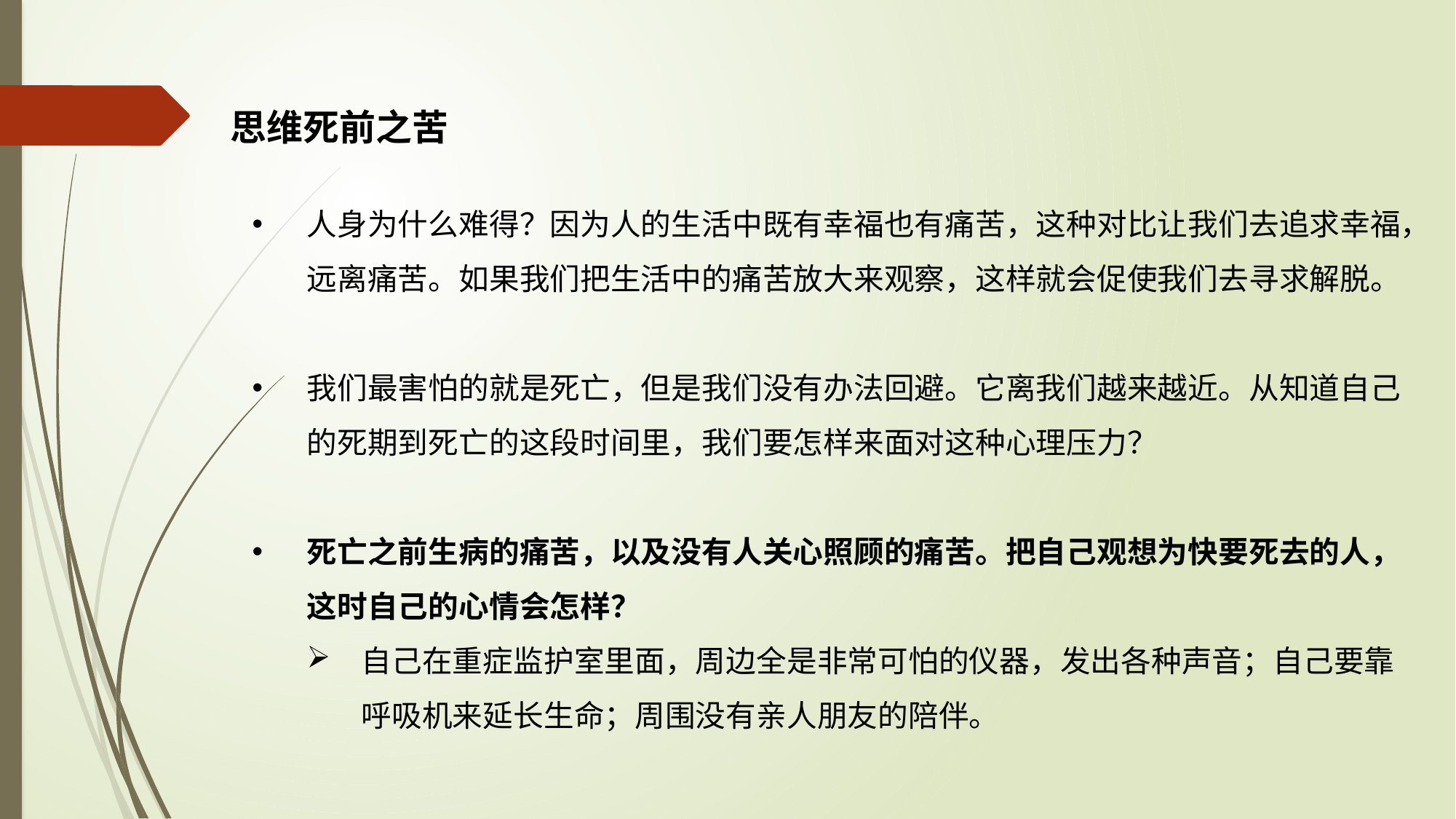

思维死前之苦
人身为什么难得？因为人的生活中既有幸福也有痛苦，这种对比让我们去追求幸福，远离痛苦。如果我们把生活中的痛苦放大来观察，这样就会促使我们去寻求解脱。

我们最害怕的就是死亡，但是我们没有办法回避。它离我们越来越近。从知道自己的死期到死亡的这段时间里，我们要怎样来面对这种心理压力？

死亡之前生病的痛苦，以及没有人关心照顾的痛苦。把自己观想为快要死去的人，这时自己的心情会怎样？
自己在重症监护室里面，周边全是非常可怕的仪器，发出各种声音；自己要靠呼吸机来延长生命；周围没有亲人朋友的陪伴。